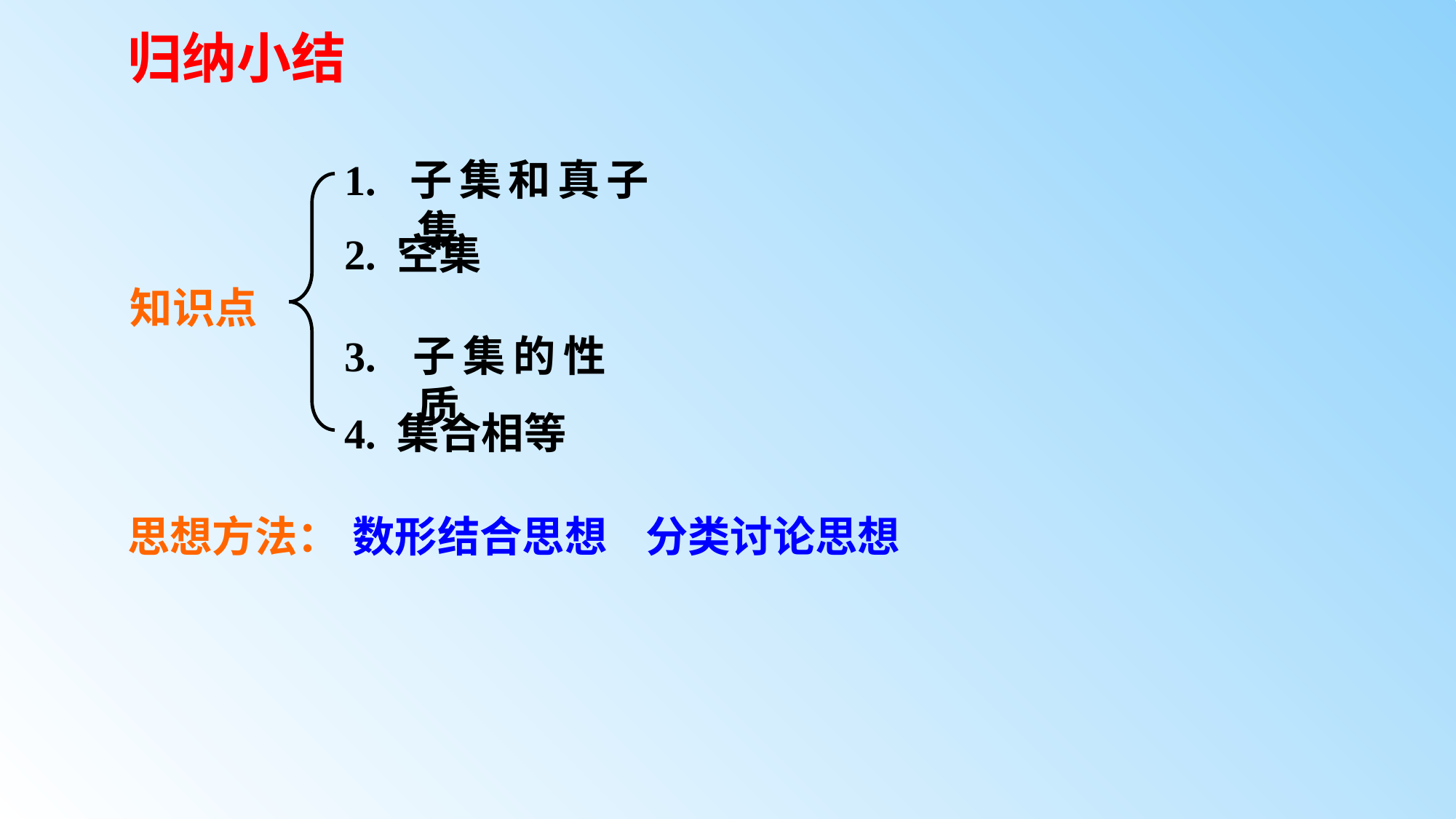

# 归纳小结
1. 子集和真子集

2. 空集
知识点
3. 子集的性质
4. 集合相等
思想方法：
数形结合思想    分类讨论思想